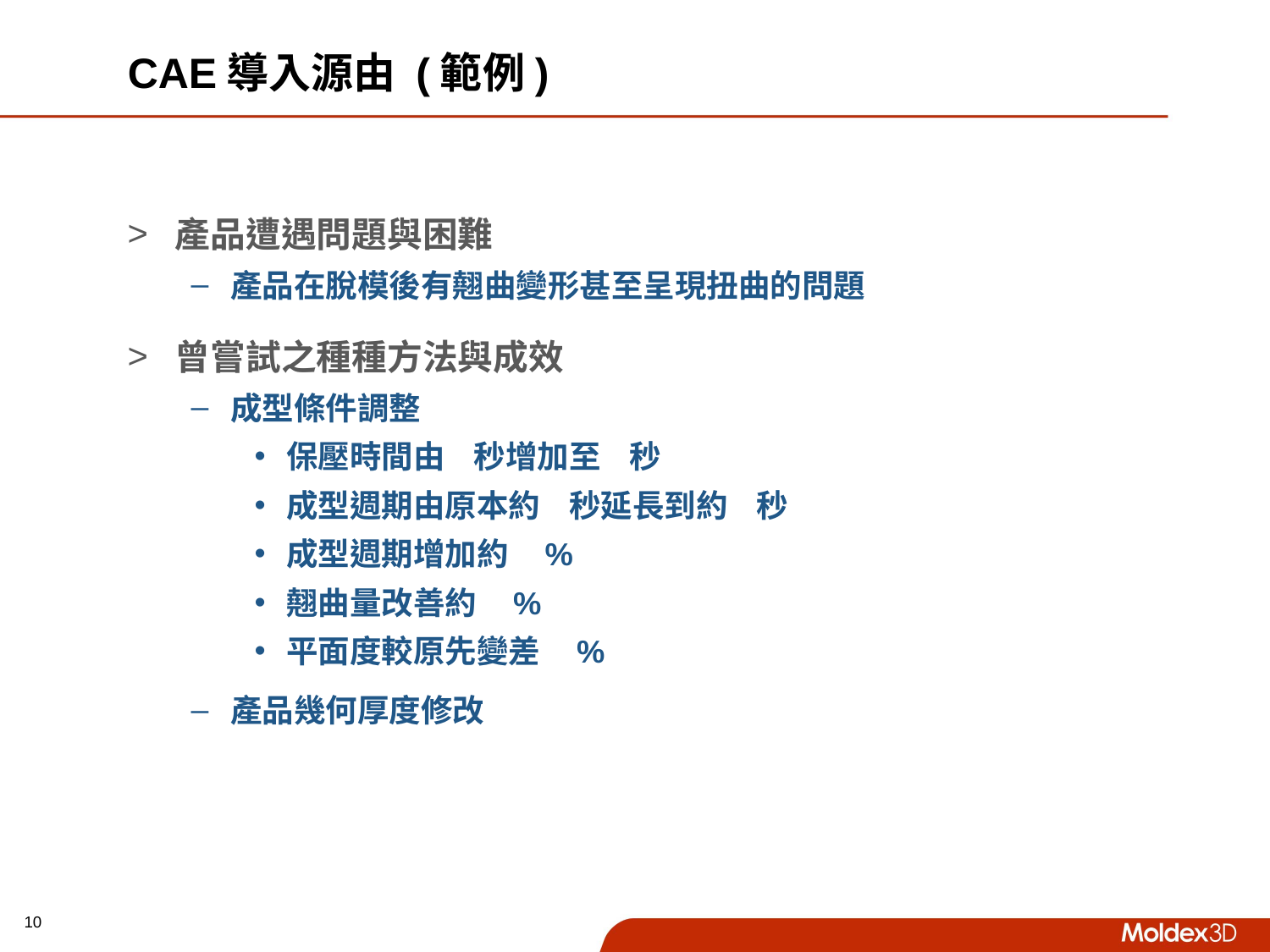

# CAE導入源由 (範例)
產品遭遇問題與困難
產品在脫模後有翹曲變形甚至呈現扭曲的問題
曾嘗試之種種方法與成效
成型條件調整
保壓時間由    秒增加至    秒
成型週期由原本約    秒延長到約    秒
成型週期增加約    %
翹曲量改善約    %
平面度較原先變差    %
產品幾何厚度修改